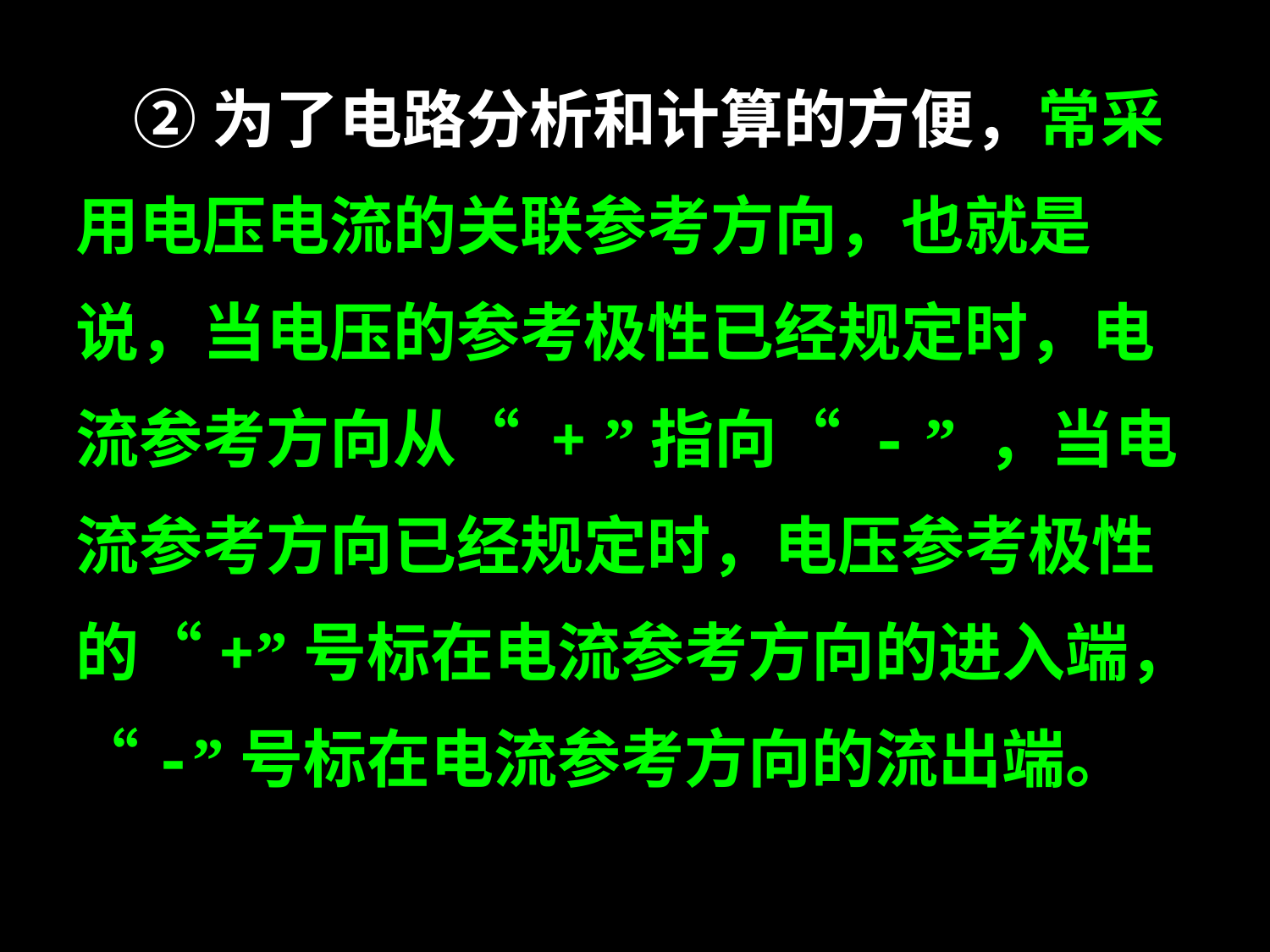

②为了电路分析和计算的方便，常采用电压电流的关联参考方向，也就是说，当电压的参考极性已经规定时，电流参考方向从“ + ”指向“ - ” ，当电流参考方向已经规定时，电压参考极性的“+”号标在电流参考方向的进入端， “-”号标在电流参考方向的流出端。